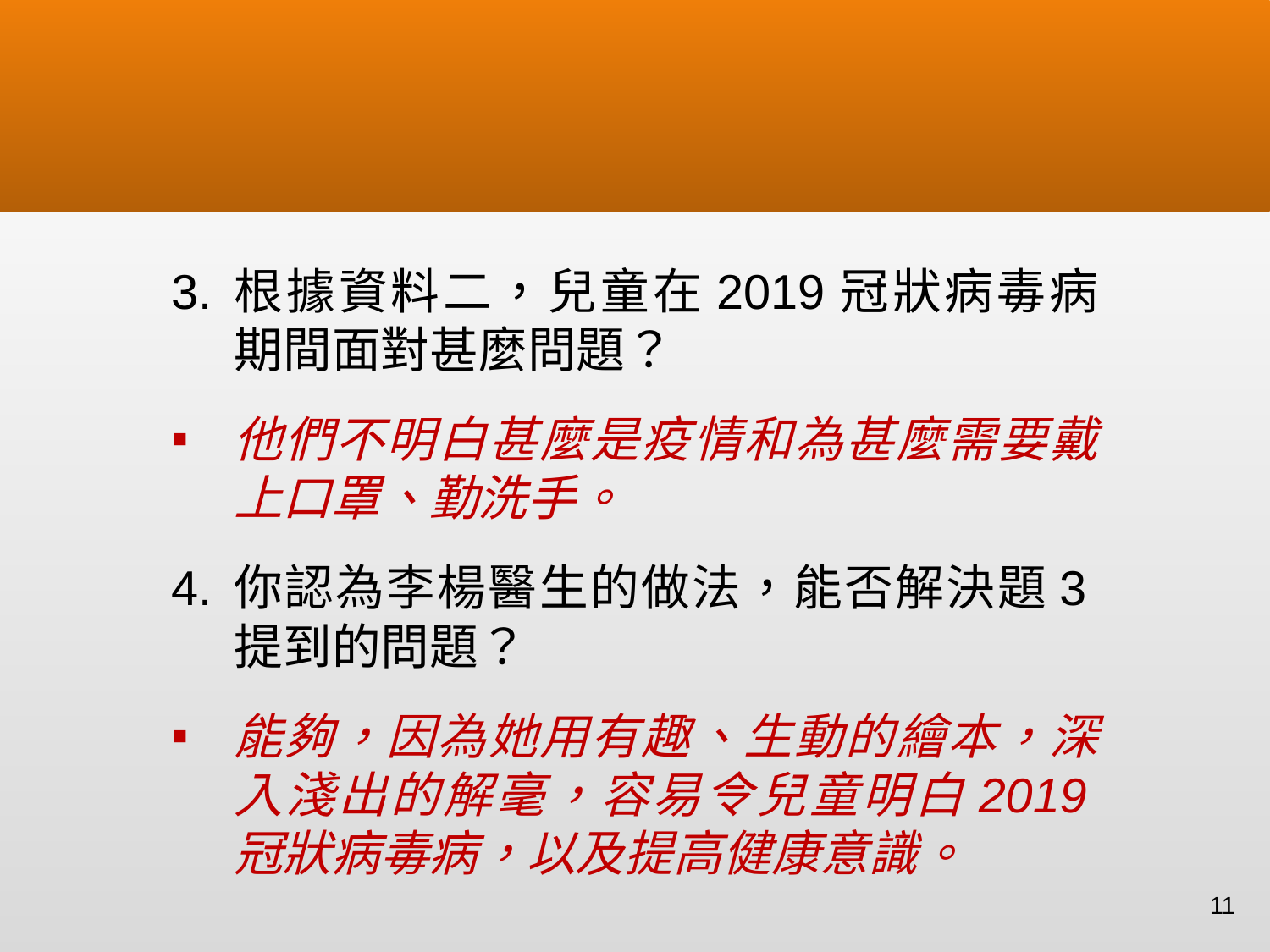

#
根據資料二，兒童在2019冠狀病毒病期間面對甚麼問題？
他們不明白甚麼是疫情和為甚麼需要戴上口罩、勤洗手。
你認為李楊醫生的做法，能否解決題3提到的問題？
能夠，因為她用有趣、生動的繪本，深入淺出的解毫，容易令兒童明白2019冠狀病毒病，以及提高健康意識。

11